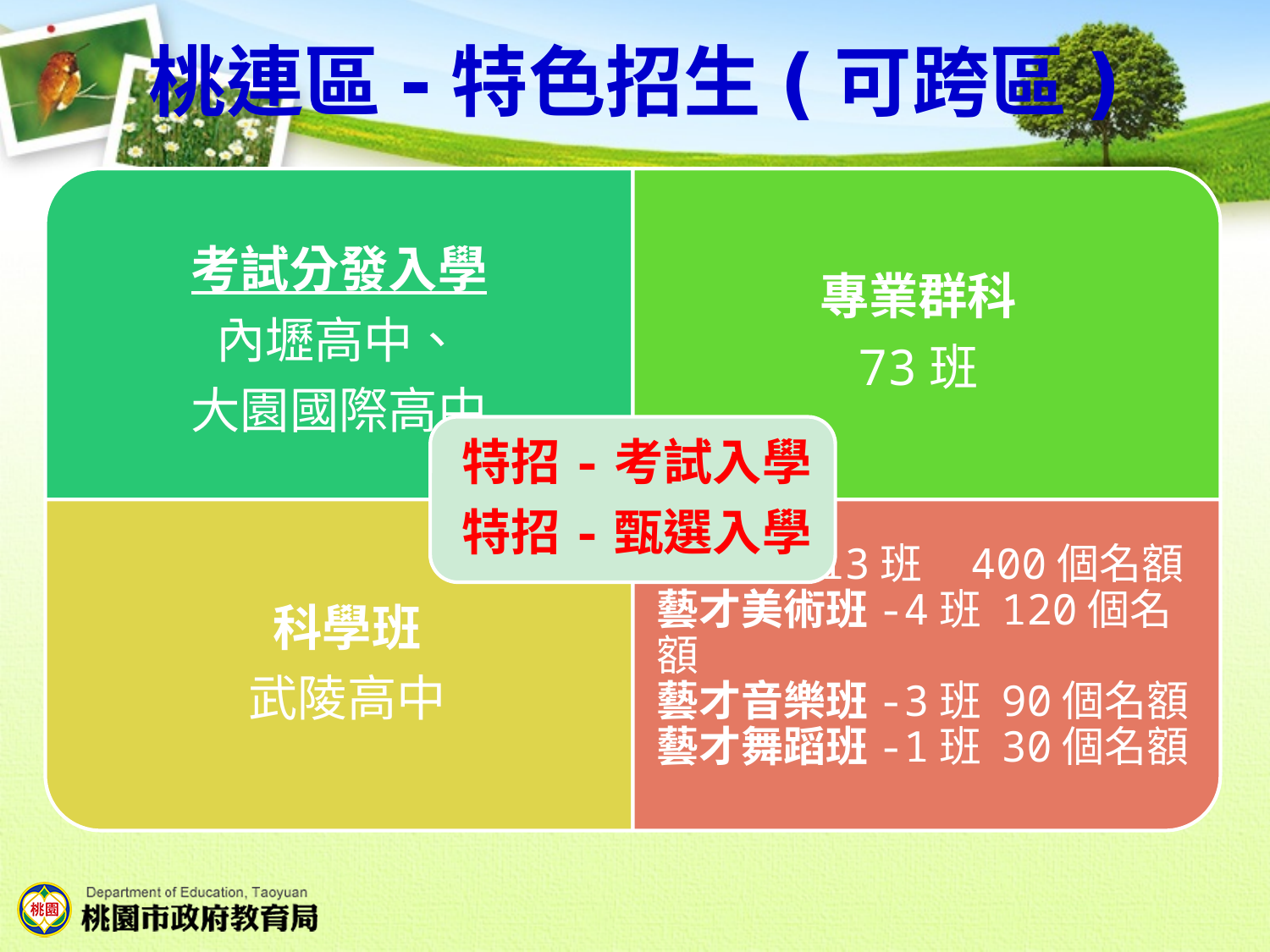

# 桃連區-特色招生(可跨區)
考試分發入學
內壢高中、
大園國際高中
專業群科
73班
科學班
武陵高中
體育班-13班    400個名額
藝才美術班-4班 120個名額
藝才音樂班-3班 90個名額
藝才舞蹈班-1班 30個名額
特招-考試入學
特招-甄選入學